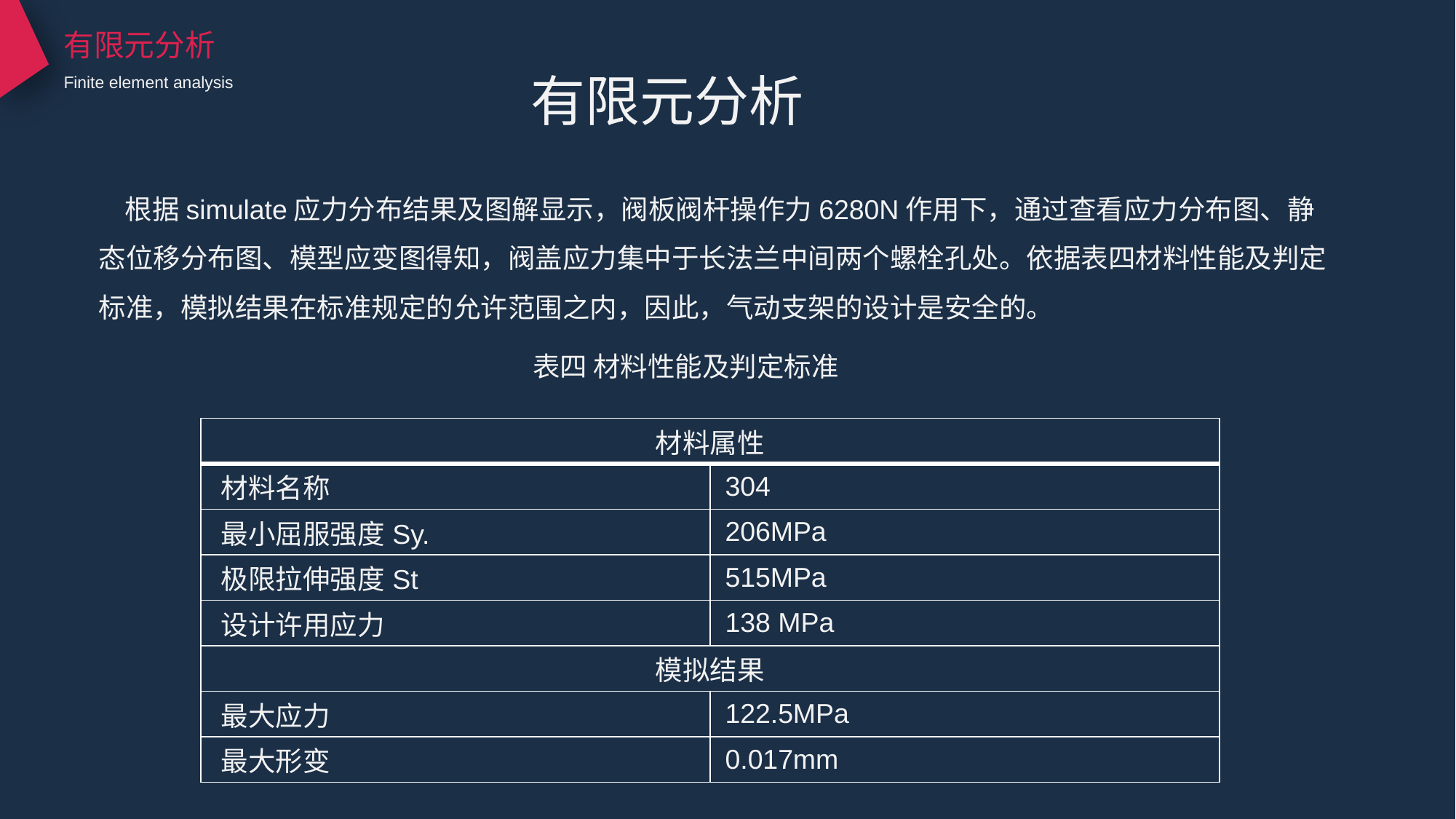

有限元分析
Finite element analysis
有限元分析

      根据simulate应力分布结果及图解显示，阀板阀杆操作力6280N作用下，通过查看应力分布图、静态位移分布图、模型应变图得知，阀盖应力集中于长法兰中间两个螺栓孔处。依据表四材料性能及判定标准，模拟结果在标准规定的允许范围之内，因此，气动支架的设计是安全的。
表四 材料性能及判定标准
| 材料属性 |  |
| --- | --- |
| 材料名称 | 304 |
| 最小屈服强度Sy. | 206MPa |
| 极限拉伸强度St | 515MPa |
| 设计许用应力 | 138 MPa |
| 模拟结果 |  |
| 最大应力 | 122.5MPa |
| 最大形变 | 0.017mm |